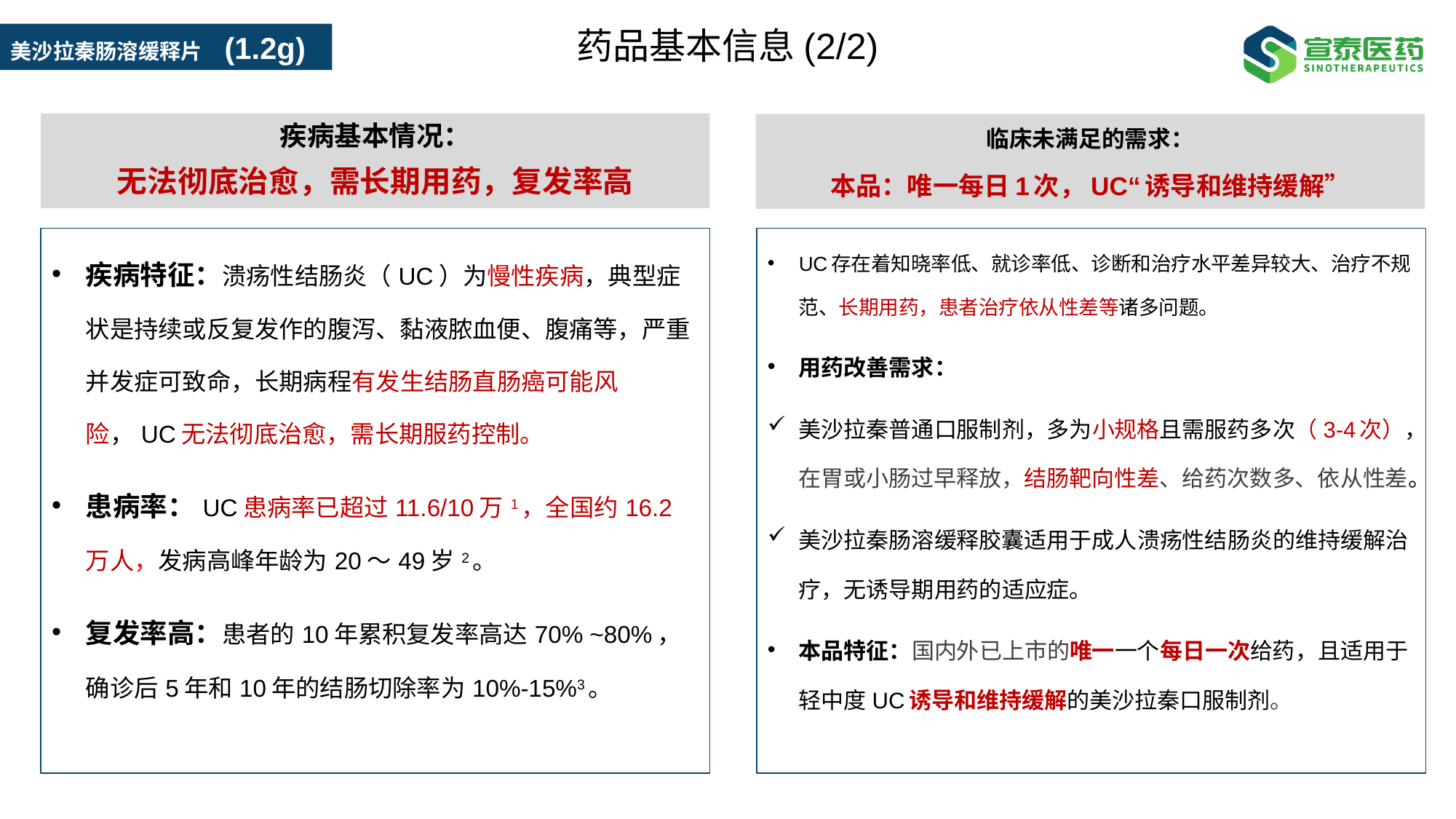

药品基本信息(2/2)
疾病基本情况：
无法彻底治愈，需长期用药，复发率高
临床未满足的需求：
本品：唯一每日1次，UC“诱导和维持缓解”
疾病特征：溃疡性结肠炎（UC）为慢性疾病，典型症状是持续或反复发作的腹泻、黏液脓血便、腹痛等，严重并发症可致命，长期病程有发生结肠直肠癌可能风险，UC无法彻底治愈，需长期服药控制。
患病率：UC患病率已超过11.6/10万1，全国约16.2万人，发病高峰年龄为20～49岁2。
复发率高：患者的10年累积复发率高达70% ~80%，确诊后5年和10年的结肠切除率为10%-15%3。
UC存在着知晓率低、就诊率低、诊断和治疗水平差异较大、治疗不规范、长期用药，患者治疗依从性差等诸多问题。
用药改善需求：
美沙拉秦普通口服制剂，多为小规格且需服药多次（3-4次），在胃或小肠过早释放，结肠靶向性差、给药次数多、依从性差。
美沙拉秦肠溶缓释胶囊适用于成人溃疡性结肠炎的维持缓解治疗，无诱导期用药的适应症。
本品特征：国内外已上市的唯一一个每日一次给药，且适用于轻中度UC诱导和维持缓解的美沙拉秦口服制剂。